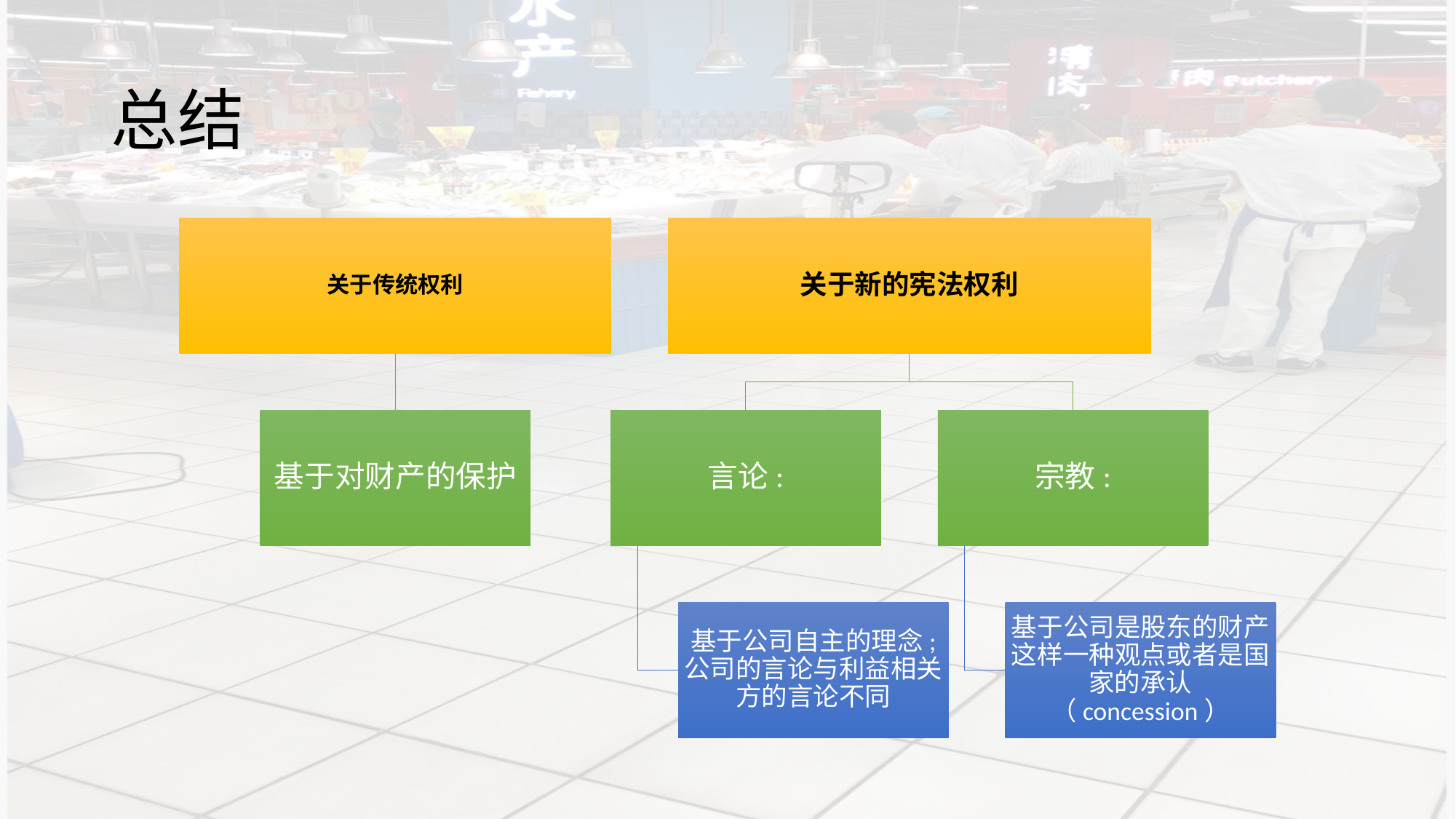

# 总结
关于传统权利
基于对财产的保护
关于新的宪法权利
言论:
基于公司自主的理念; 公司的言论与利益相关方的言论不同
宗教:
基于公司是股东的财产这样一种观点或者是国家的承认（concession）